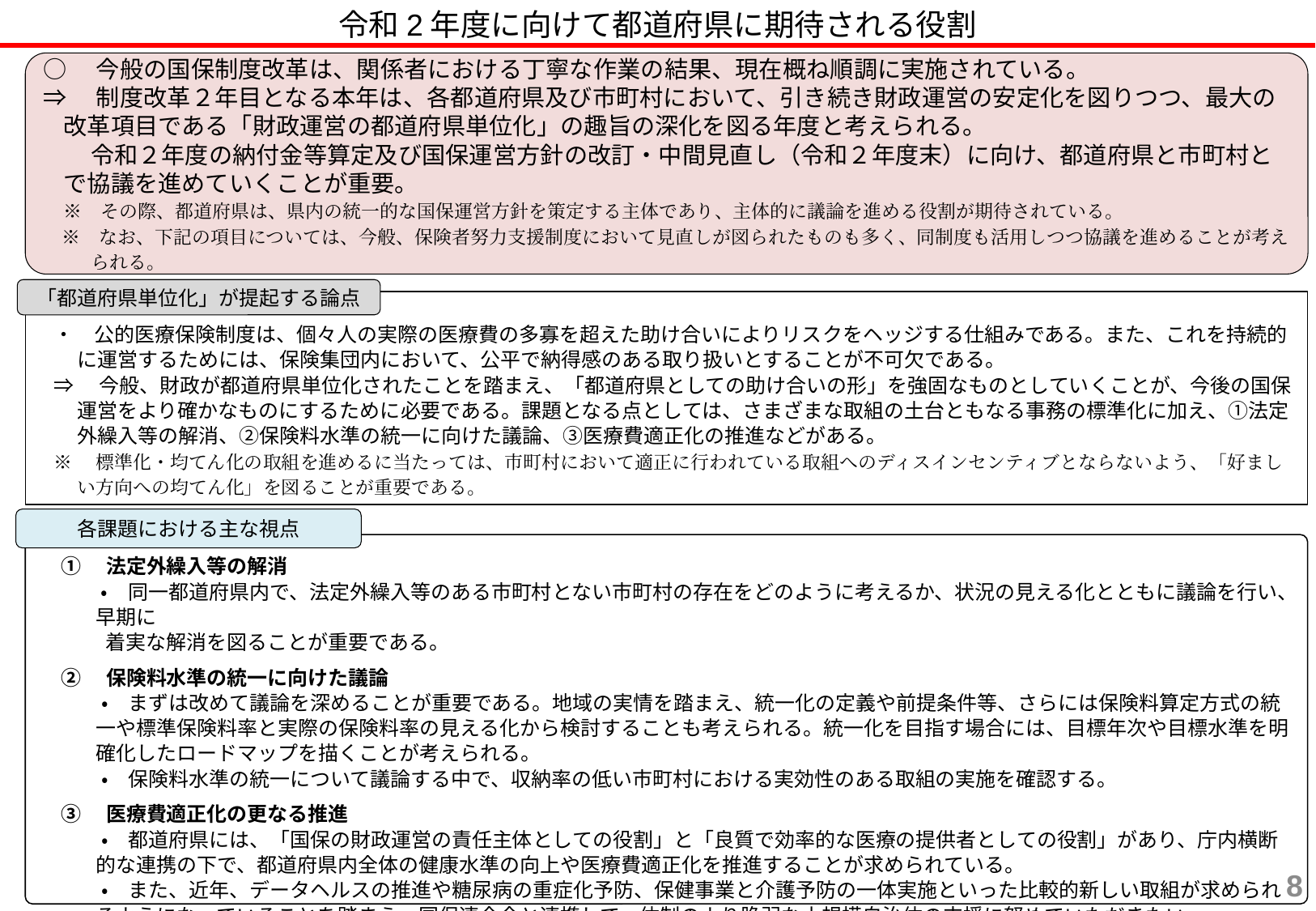

令和2年度に向けて都道府県に期待される役割
○　今般の国保制度改革は、関係者における丁寧な作業の結果、現在概ね順調に実施されている。
⇒　制度改革２年目となる本年は、各都道府県及び市町村において、引き続き財政運営の安定化を図りつつ、最大の改革項目である「財政運営の都道府県単位化」の趣旨の深化を図る年度と考えられる。
　　令和２年度の納付金等算定及び国保運営方針の改訂・中間見直し（令和２年度末）に向け、都道府県と市町村とで協議を進めていくことが重要。
　※　その際、都道府県は、県内の統一的な国保運営方針を策定する主体であり、主体的に議論を進める役割が期待されている。
　※　なお、下記の項目については、今般、保険者努力支援制度において見直しが図られたものも多く、同制度も活用しつつ協議を進めることが考えられる。
「都道府県単位化」が提起する論点

・　公的医療保険制度は、個々人の実際の医療費の多寡を超えた助け合いによりリスクをヘッジする仕組みである。また、これを持続的に運営するためには、保険集団内において、公平で納得感のある取り扱いとすることが不可欠である。
⇒　今般、財政が都道府県単位化されたことを踏まえ、「都道府県としての助け合いの形」を強固なものとしていくことが、今後の国保運営をより確かなものにするために必要である。課題となる点としては、さまざまな取組の土台ともなる事務の標準化に加え、①法定外繰入等の解消、②保険料水準の統一に向けた議論、③医療費適正化の推進などがある。
※　標準化・均てん化の取組を進めるに当たっては、市町村において適正に行われている取組へのディスインセンティブとならないよう、「好ましい方向への均てん化」を図ることが重要である。
各課題における主な視点

①　法定外繰入等の解消
　　・　同一都道府県内で、法定外繰入等のある市町村とない市町村の存在をどのように考えるか、状況の見える化とともに議論を行い、早期に
　　 着実な解消を図ることが重要である。

②　保険料水準の統一に向けた議論
　　・　まずは改めて議論を深めることが重要である。地域の実情を踏まえ、統一化の定義や前提条件等、さらには保険料算定方式の統一や標準保険料率と実際の保険料率の見える化から検討することも考えられる。統一化を目指す場合には、目標年次や目標水準を明確化したロードマップを描くことが考えられる。
　　・　保険料水準の統一について議論する中で、収納率の低い市町村における実効性のある取組の実施を確認する。

③　医療費適正化の更なる推進
　　・　都道府県には、「国保の財政運営の責任主体としての役割」と「良質で効率的な医療の提供者としての役割」があり、庁内横断的な連携の下で、都道府県内全体の健康水準の向上や医療費適正化を推進することが求められている。
　　・　また、近年、データヘルスの推進や糖尿病の重症化予防、保健事業と介護予防の一体実施といった比較的新しい取組が求められるようになっていることを踏まえ、国保連合会と連携して、体制のより脆弱な小規模自治体の支援に努めていただきたい。
8